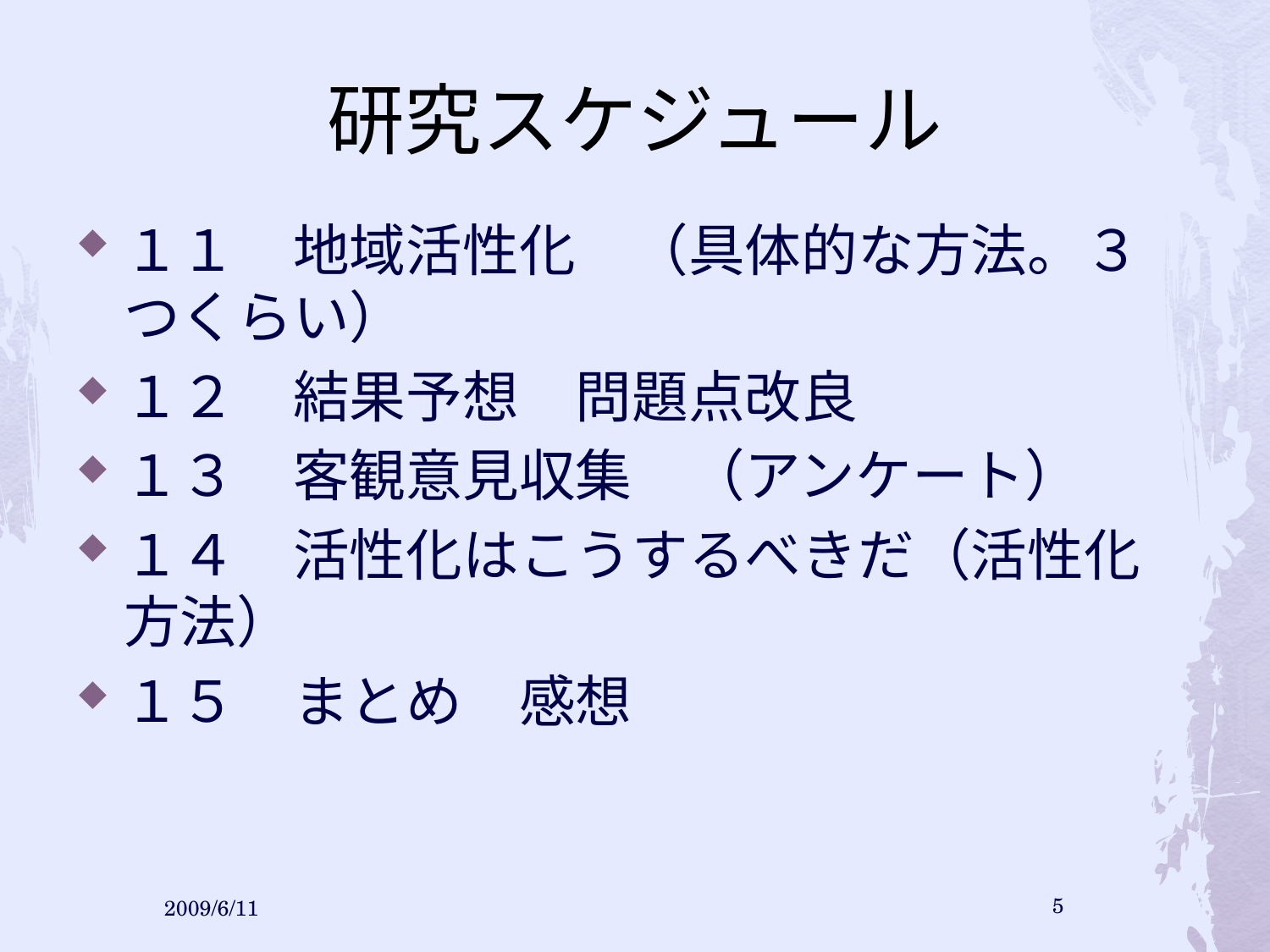

# 研究スケジュール
１１　地域活性化　（具体的な方法。３つくらい）
１２　結果予想　問題点改良
１３　客観意見収集　（アンケート）
１４　活性化はこうするべきだ（活性化方法）
１５　まとめ　感想

2009/6/11
5